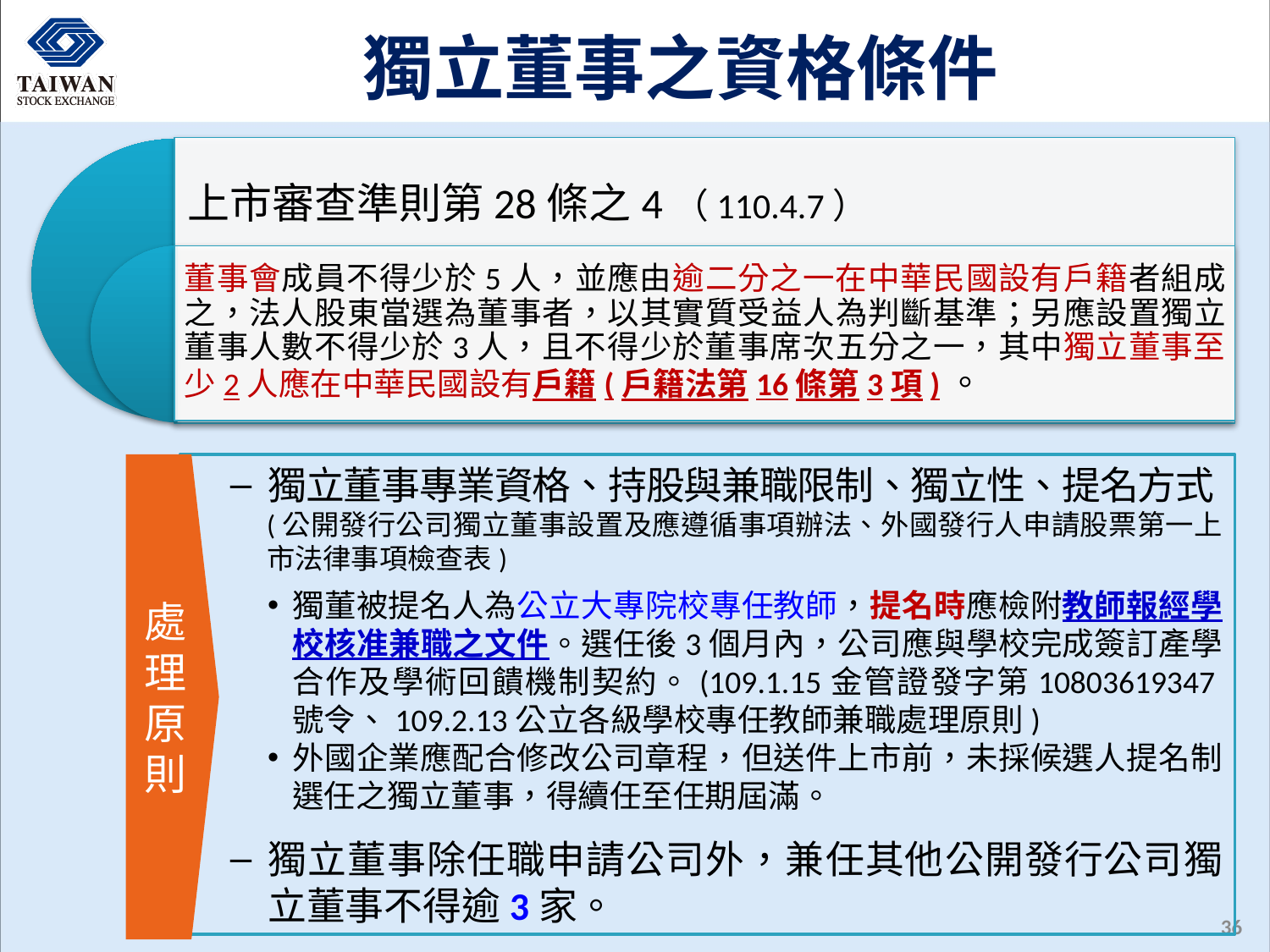

# 獨立董事之資格條件
上市審查準則第28條之4（110.4.7）
董事會成員不得少於5人，並應由逾二分之一在中華民國設有戶籍者組成之，法人股東當選為董事者，以其實質受益人為判斷基準；另應設置獨立董事人數不得少於3人，且不得少於董事席次五分之一，其中獨立董事至少2人應在中華民國設有戶籍(戶籍法第16條第3項)。
處理原則
獨立董事專業資格、持股與兼職限制、獨立性、提名方式
(公開發行公司獨立董事設置及應遵循事項辦法、外國發行人申請股票第一上市法律事項檢查表)
獨董被提名人為公立大專院校專任教師，提名時應檢附教師報經學校核准兼職之文件。選任後3個月內，公司應與學校完成簽訂產學合作及學術回饋機制契約。(109.1.15金管證發字第10803619347號令、109.2.13公立各級學校專任教師兼職處理原則)
外國企業應配合修改公司章程，但送件上市前，未採候選人提名制選任之獨立董事，得續任至任期屆滿。
獨立董事除任職申請公司外，兼任其他公開發行公司獨立董事不得逾3家。
36